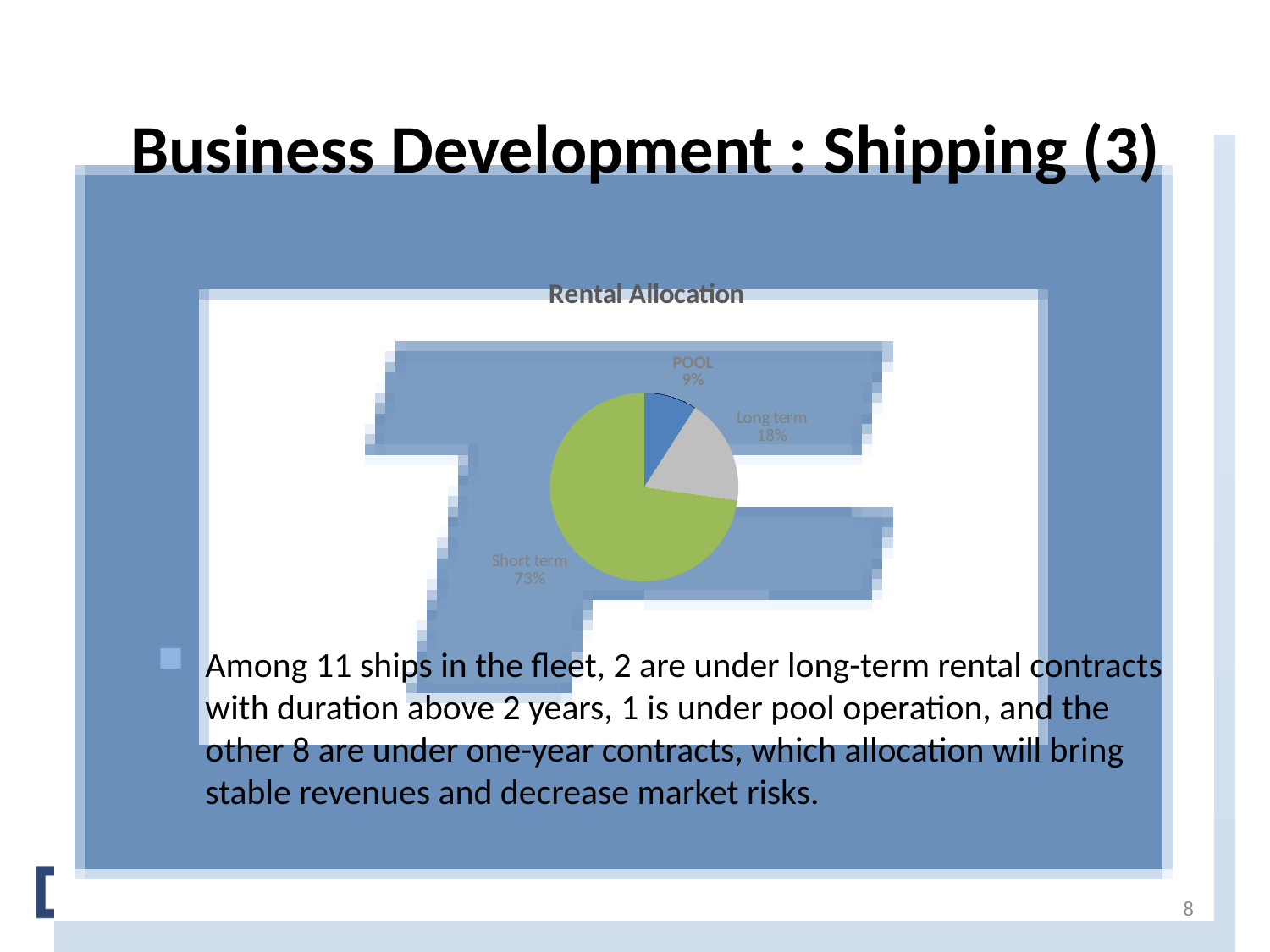

# Business Development : Shipping (3)

### Chart: Rental Allocation

| Category |  |
|---|---|
| POOL | 0.09090909090909091 |
| 短約 | 0.18181818181818182 |
| 長約 | 0.7272727272727273 |
Among 11 ships in the fleet, 2 are under long-term rental contracts with duration above 2 years, 1 is under pool operation, and the other 8 are under one-year contracts, which allocation will bring stable revenues and decrease market risks.

8